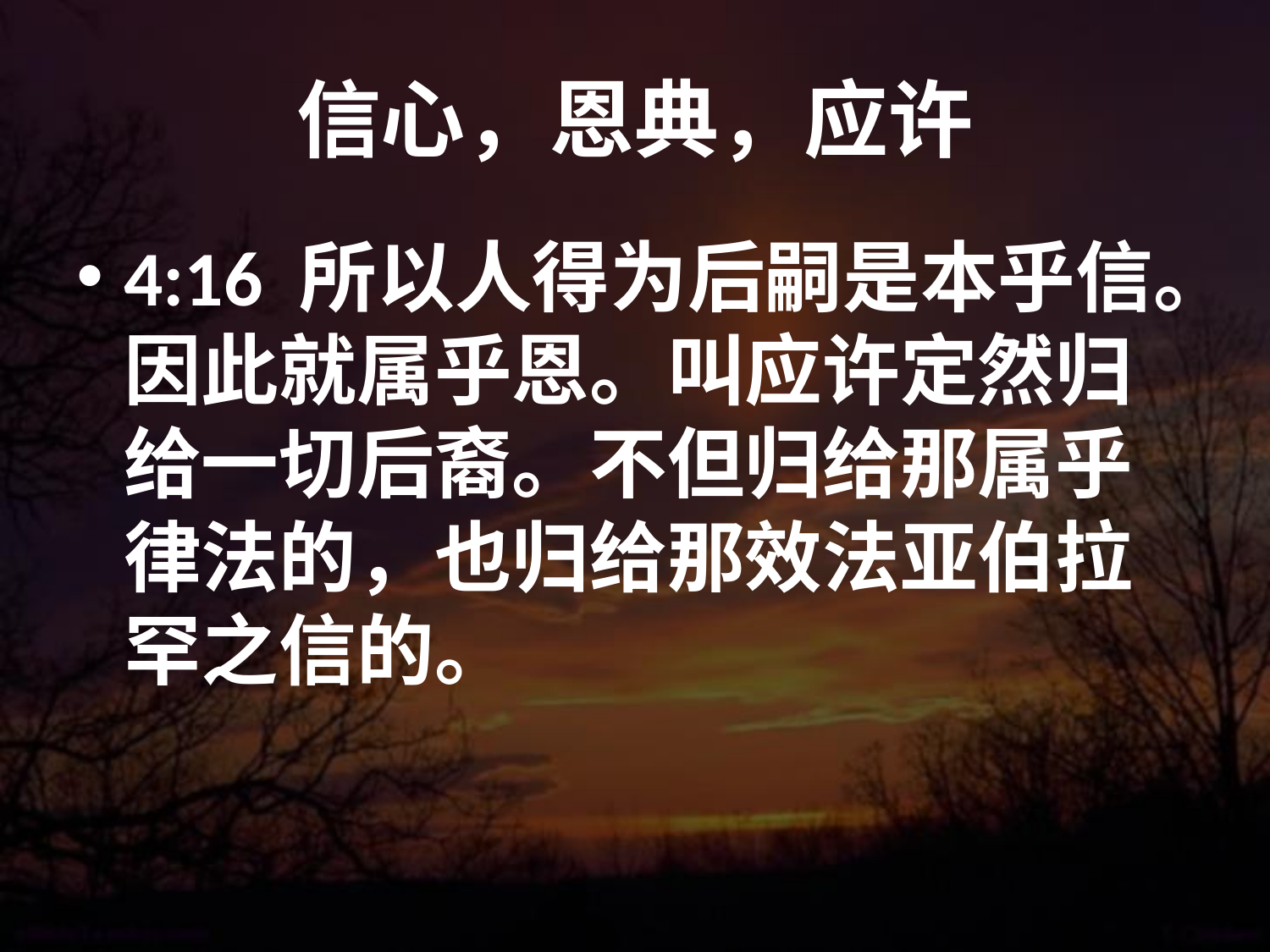

# 信心，恩典，应许
4:16 所以人得为后嗣是本乎信。因此就属乎恩。叫应许定然归给一切后裔。不但归给那属乎律法的，也归给那效法亚伯拉罕之信的。